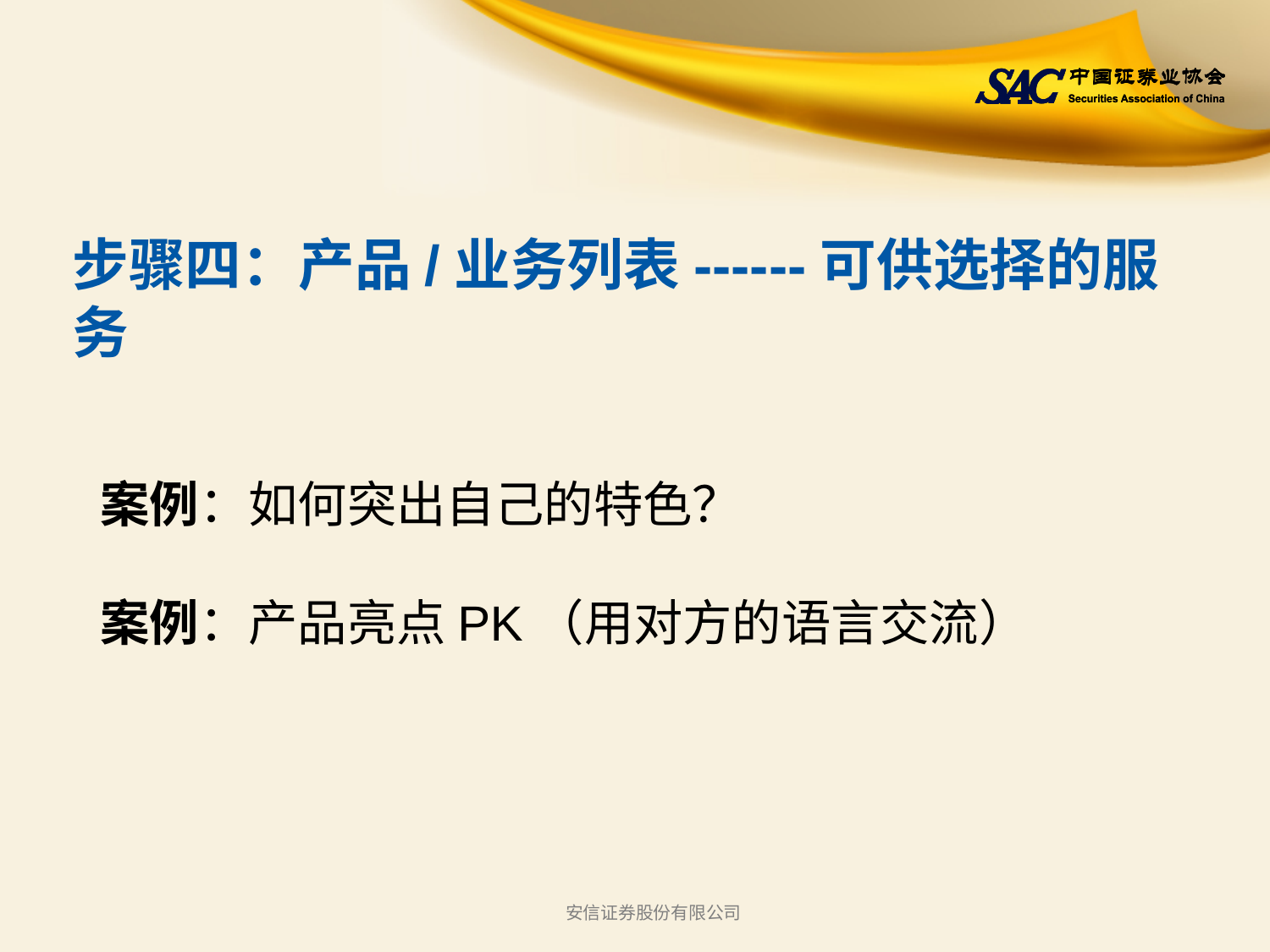

# 步骤四：产品/业务列表------可供选择的服务

案例：如何突出自己的特色？
案例：产品亮点PK（用对方的语言交流）